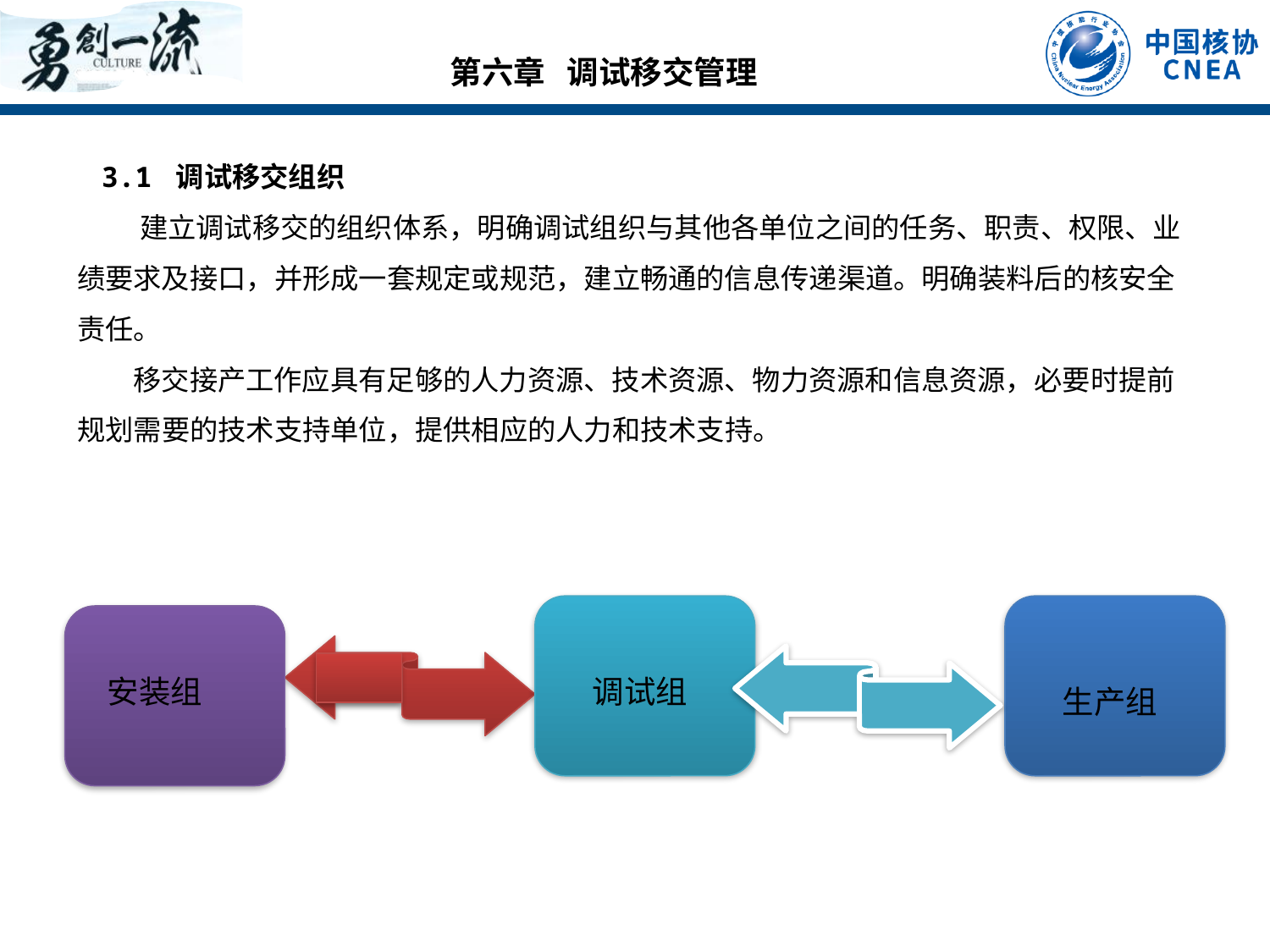

第六章   调试移交管理
3.1 调试移交组织
     建立调试移交的组织体系，明确调试组织与其他各单位之间的任务、职责、权限、业绩要求及接口，并形成一套规定或规范，建立畅通的信息传递渠道。明确装料后的核安全责任。
    移交接产工作应具有足够的人力资源、技术资源、物力资源和信息资源，必要时提前规划需要的技术支持单位，提供相应的人力和技术支持。

安装组
调试组
生产组